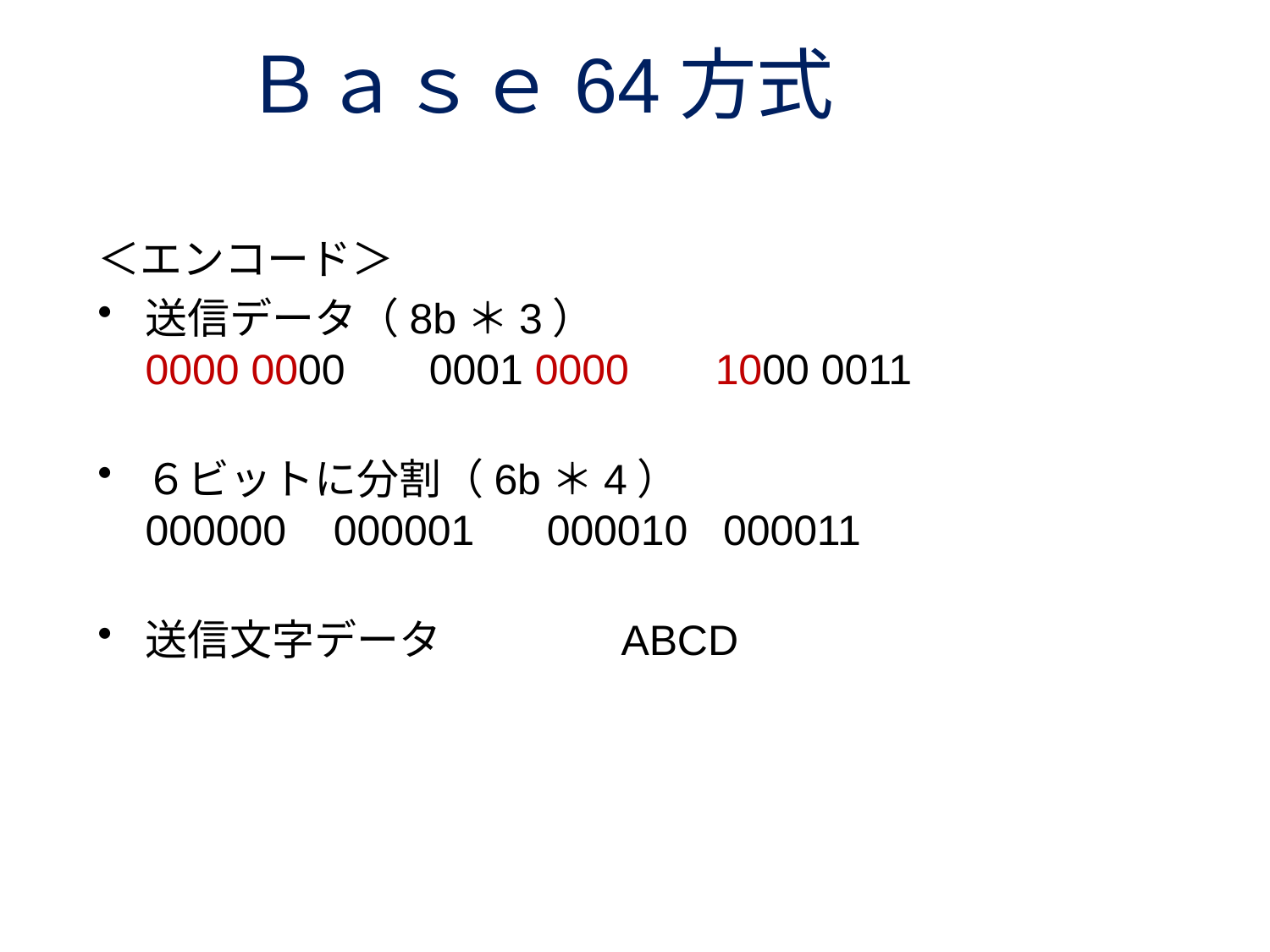

# Ｂａｓｅ64方式
＜エンコード＞
送信データ（8b＊3）　　　
0000 0000 　 0001 0000  　1000 0011
６ビットに分割（6b＊4）
000000    000001　 000010   000011
送信文字データ　　　　ABCD